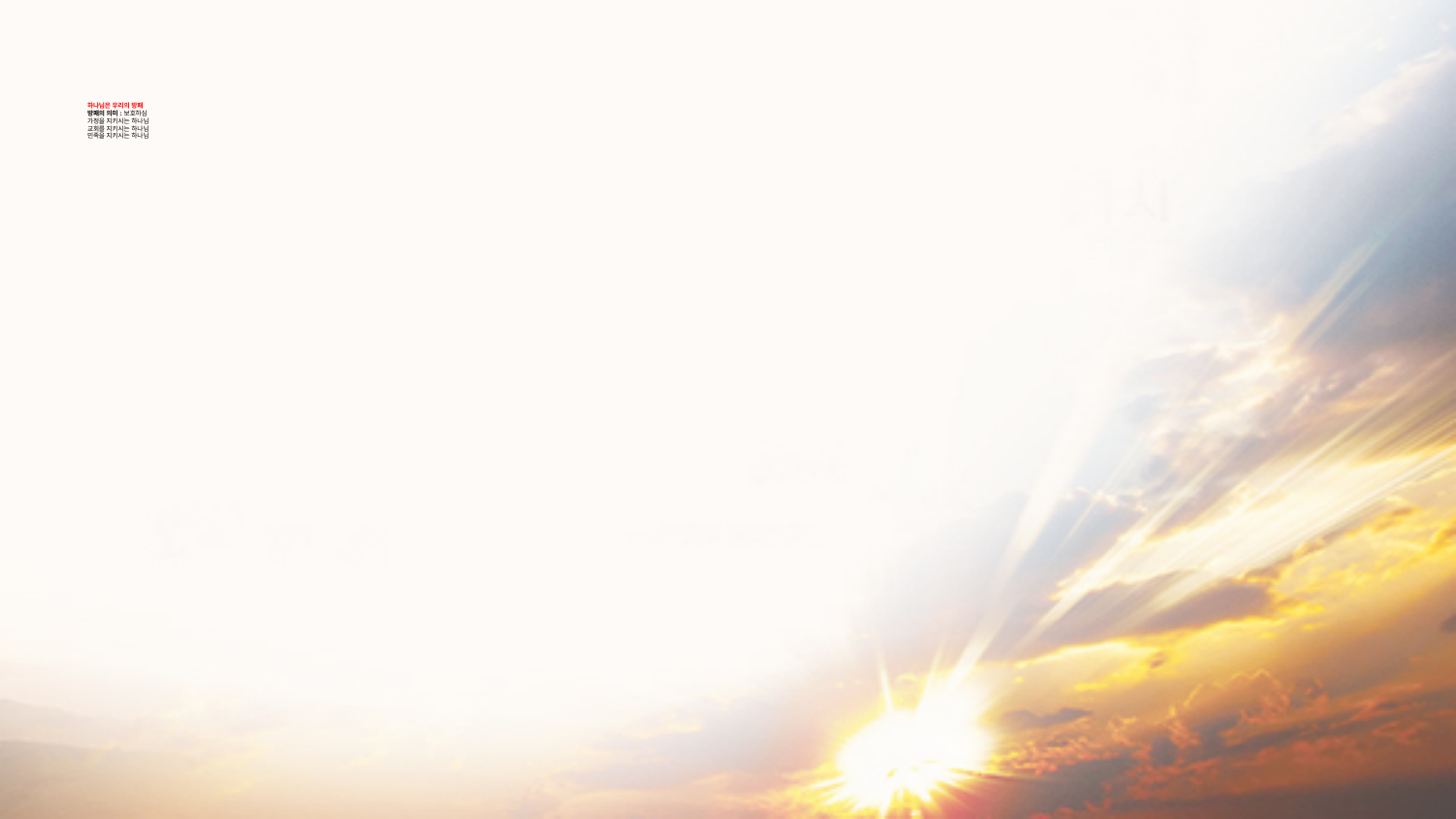

# 하나님은 우리의 방패
방패의 의미 : 보호하심
가정을 지키시는 하나님
교회를 지키시는 하나님
민족을 지키시는 하나님